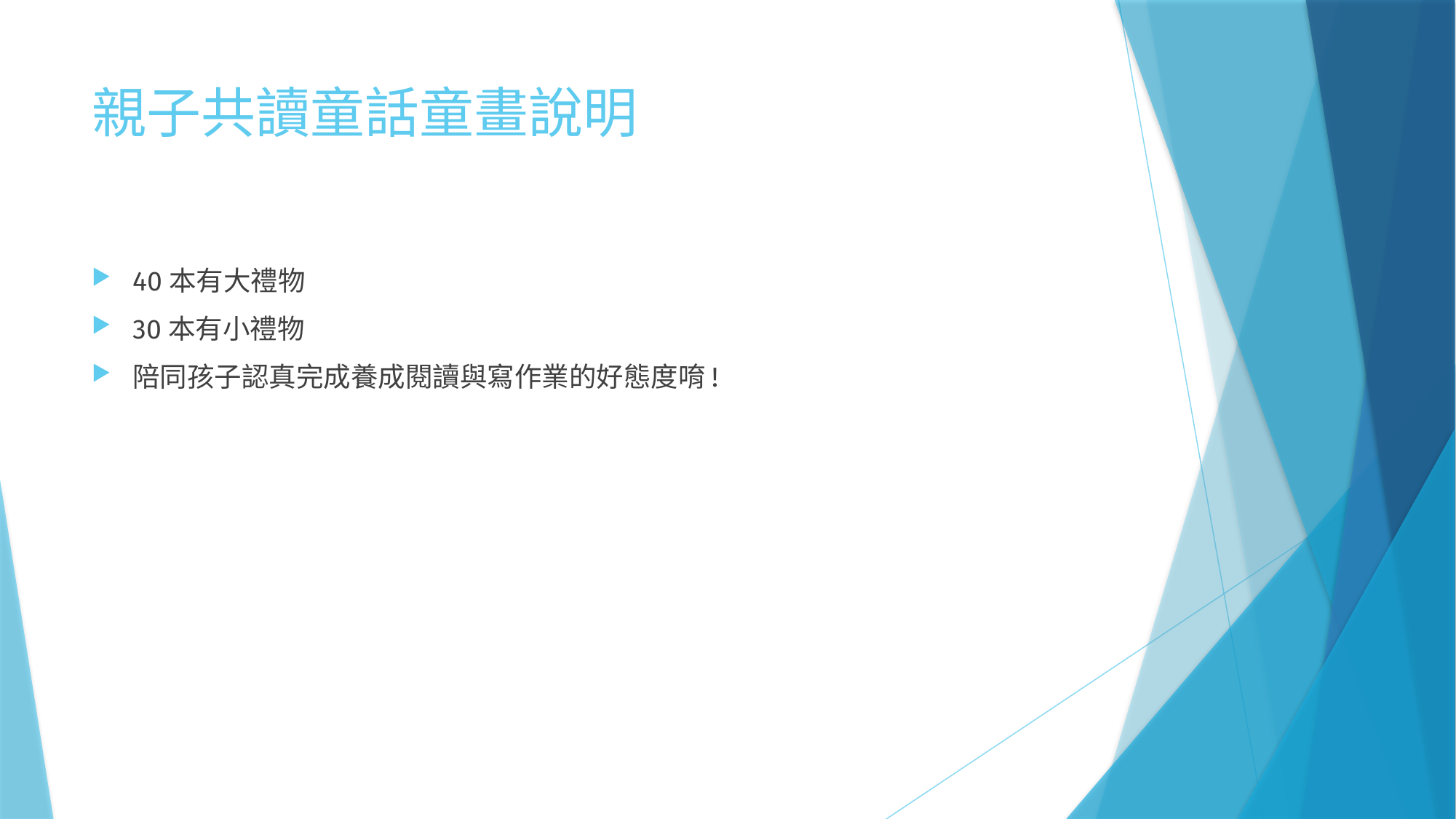

# 親子共讀童話童畫說明
40本有大禮物
30本有小禮物
陪同孩子認真完成養成閱讀與寫作業的好態度唷!